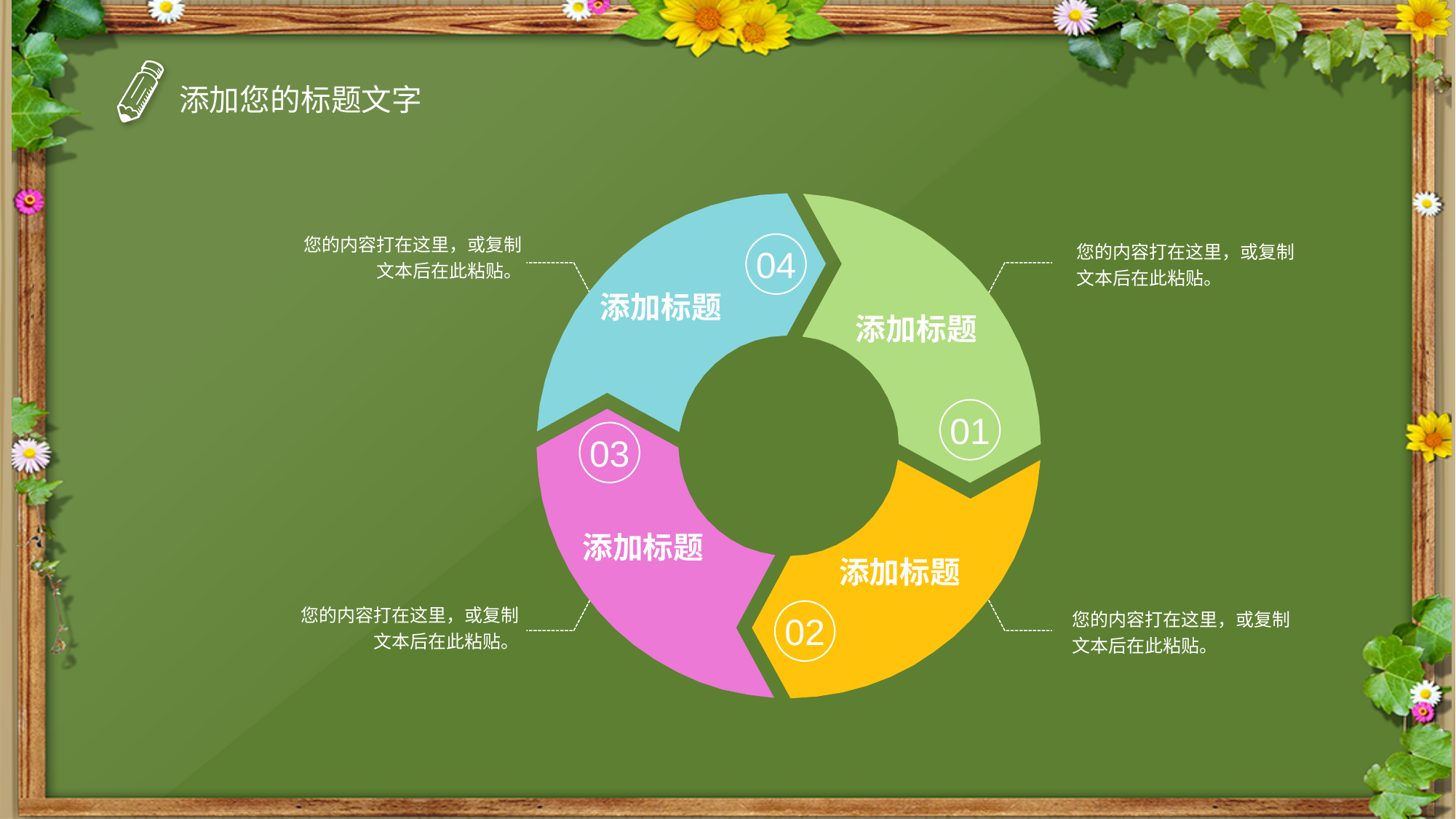

您的内容打在这里，或复制文本后在此粘贴。
您的内容打在这里，或复制文本后在此粘贴。
04

添加标题
添加标题
01

03

添加标题
添加标题
您的内容打在这里，或复制文本后在此粘贴。
您的内容打在这里，或复制文本后在此粘贴。

02